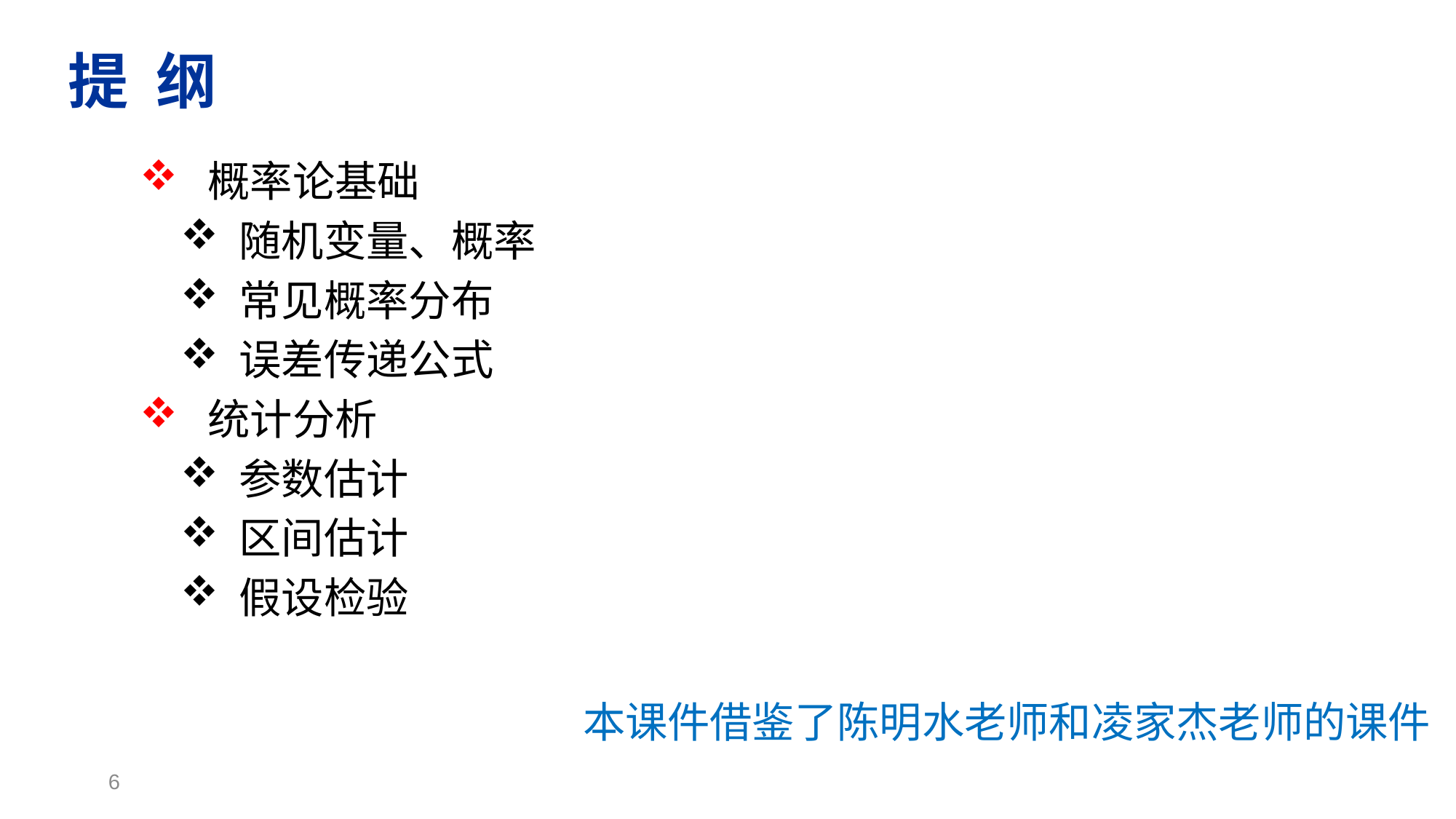

提  纲
  概率论基础
 随机变量、概率
 常见概率分布
 误差传递公式
  统计分析
 参数估计
 区间估计
 假设检验

本课件借鉴了陈明水老师和凌家杰老师的课件
6